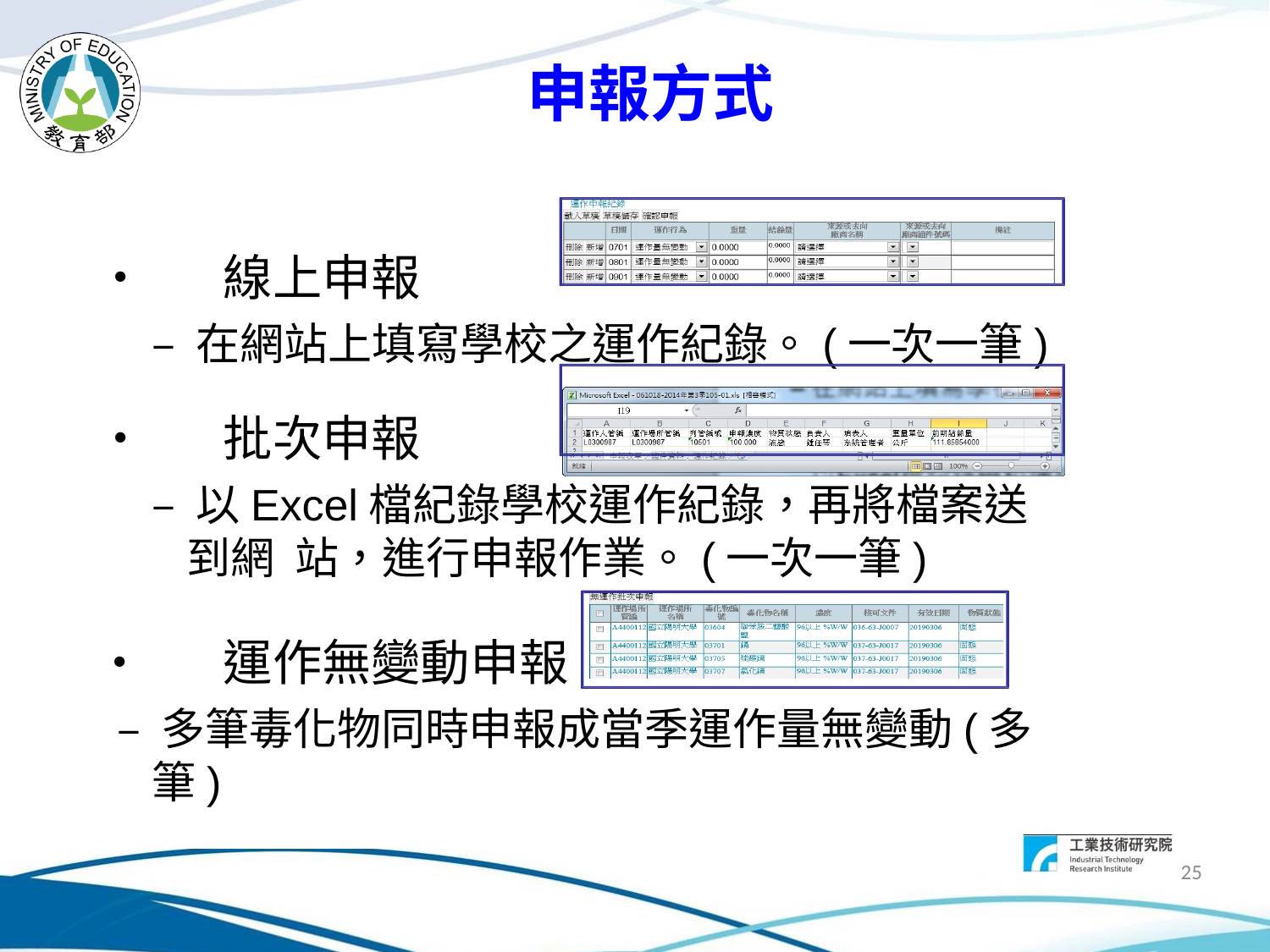

# 申報方式

•	線上申報
– 在網站上填寫學校之運作紀錄。(一次一筆)
•	批次申報
– 以Excel檔紀錄學校運作紀錄，再將檔案送到網  站，進行申報作業。(一次一筆)

•	運作無變動申報
– 多筆毒化物同時申報成當季運作量無變動(多筆)

25